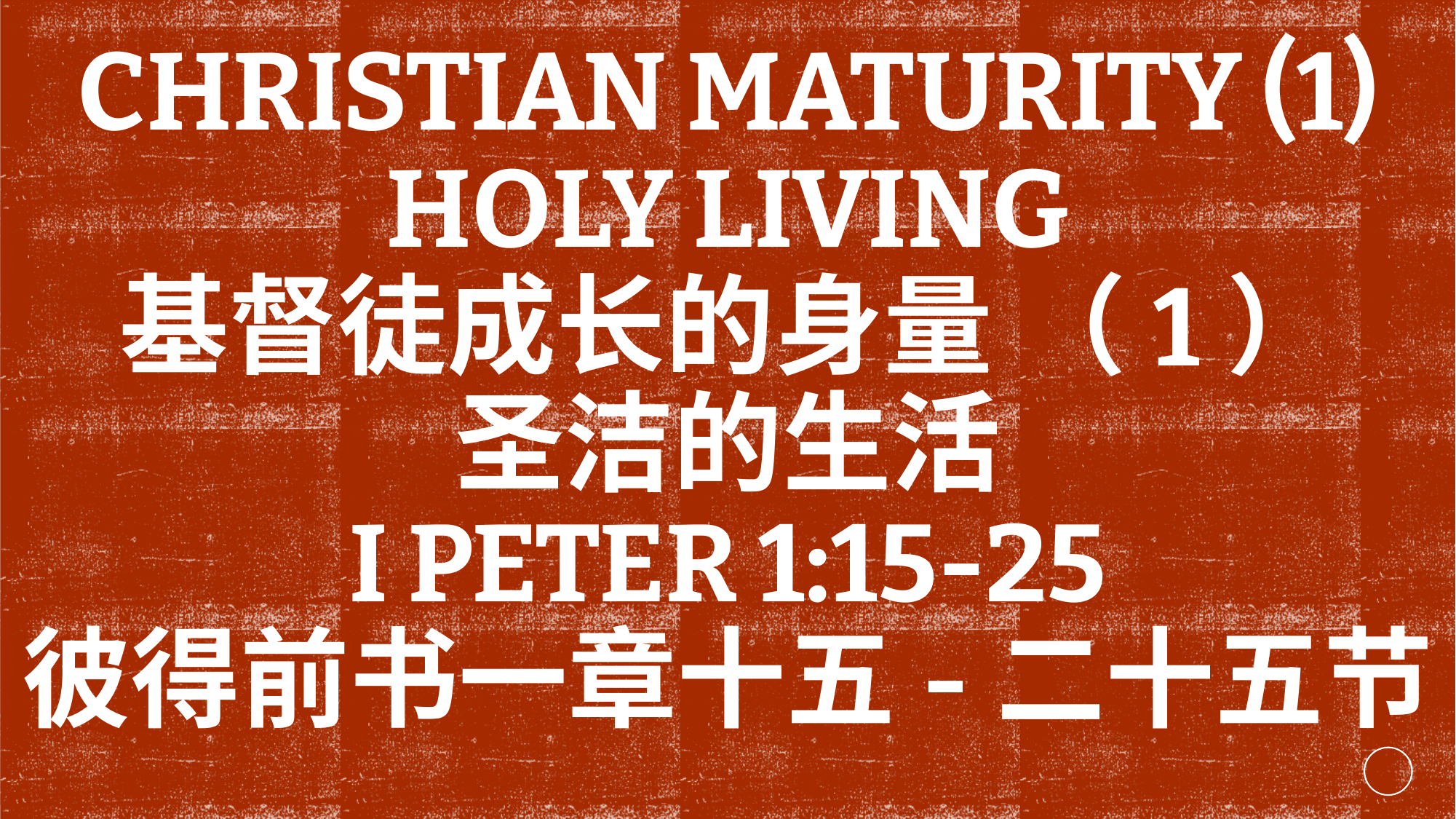

# CHRISTIAN MATURITY (1) HOLY LIVING 基督徒成长的身量 （1） 圣洁的生活 I PETER 1:15-25 彼得前书一章十五-二十五节